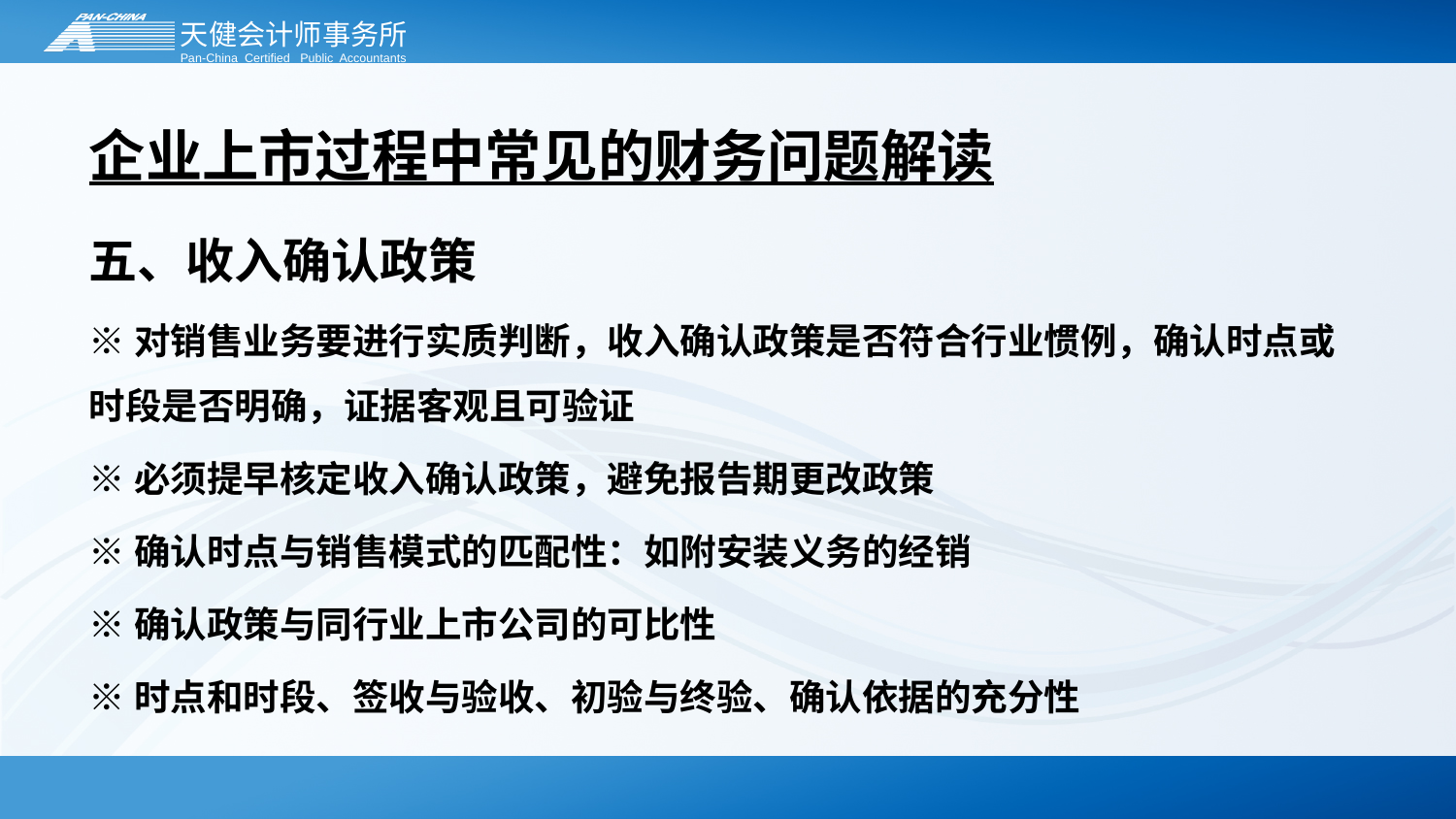

# 企业上市过程中常见的财务问题解读
五、收入确认政策
※对销售业务要进行实质判断，收入确认政策是否符合行业惯例，确认时点或时段是否明确，证据客观且可验证
※必须提早核定收入确认政策，避免报告期更改政策
※确认时点与销售模式的匹配性：如附安装义务的经销
※确认政策与同行业上市公司的可比性
※时点和时段、签收与验收、初验与终验、确认依据的充分性

11